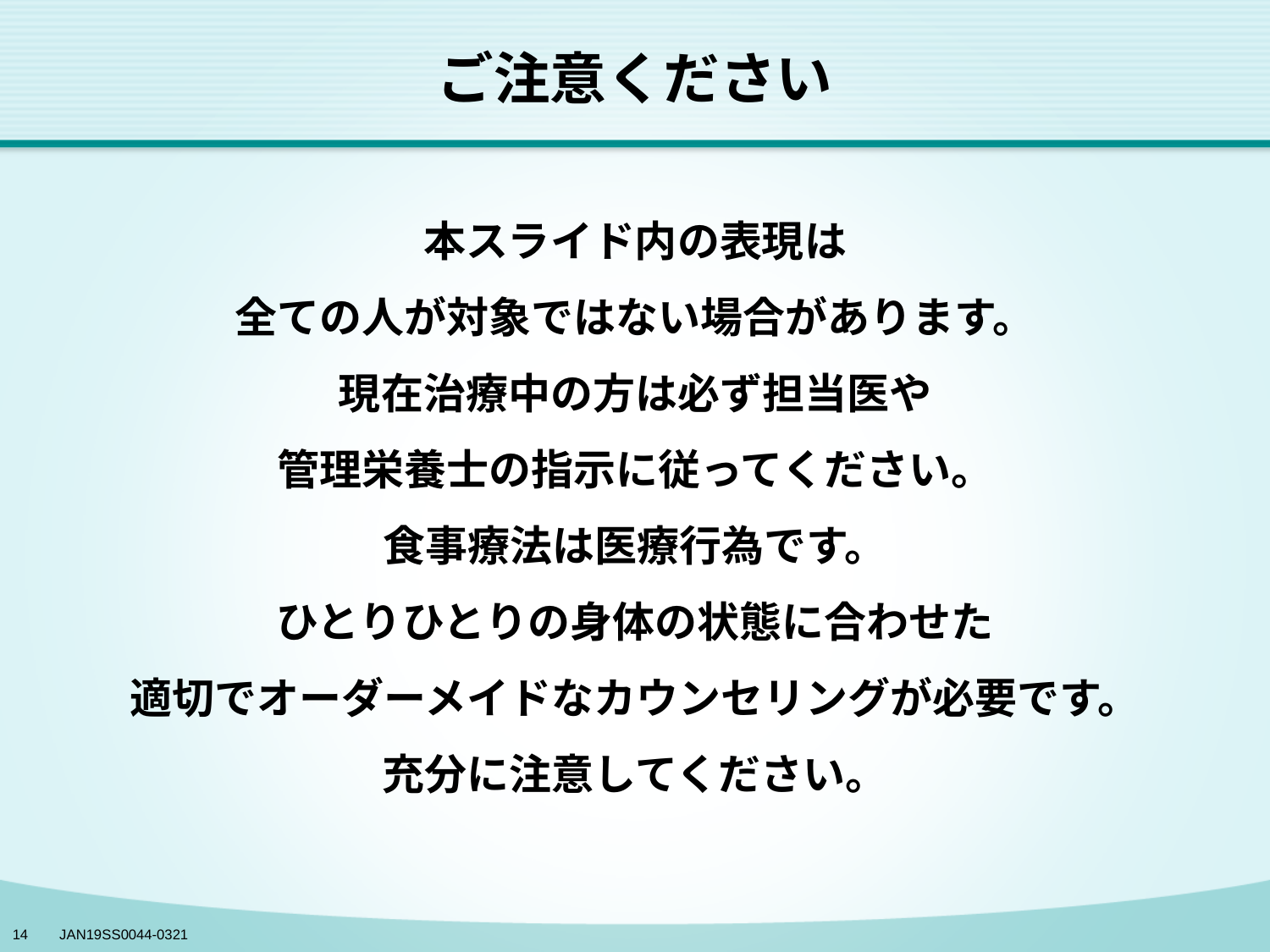

# ご注意ください
本スライド内の表現は
全ての人が対象ではない場合があります。
現在治療中の方は必ず担当医や
管理栄養士の指示に従ってください。
食事療法は医療行為です。
ひとりひとりの身体の状態に合わせた
適切でオーダーメイドなカウンセリングが必要です。
充分に注意してください。
14